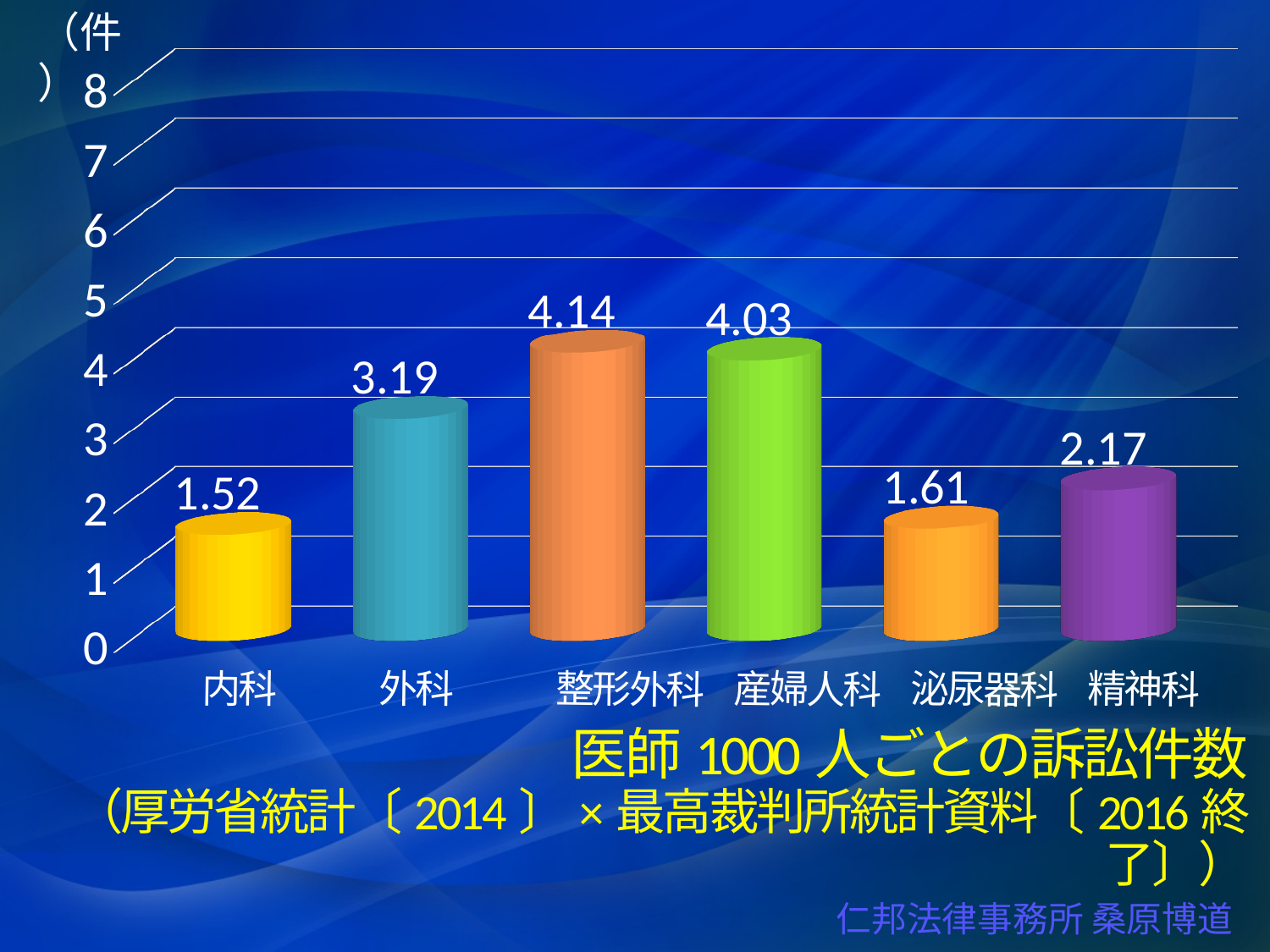

（件）

[unsupported chart]

医師1000人ごとの訴訟件数
（厚労省統計〔2014〕×最高裁判所統計資料〔2016終了〕）
 仁邦法律事務所 桑原博道